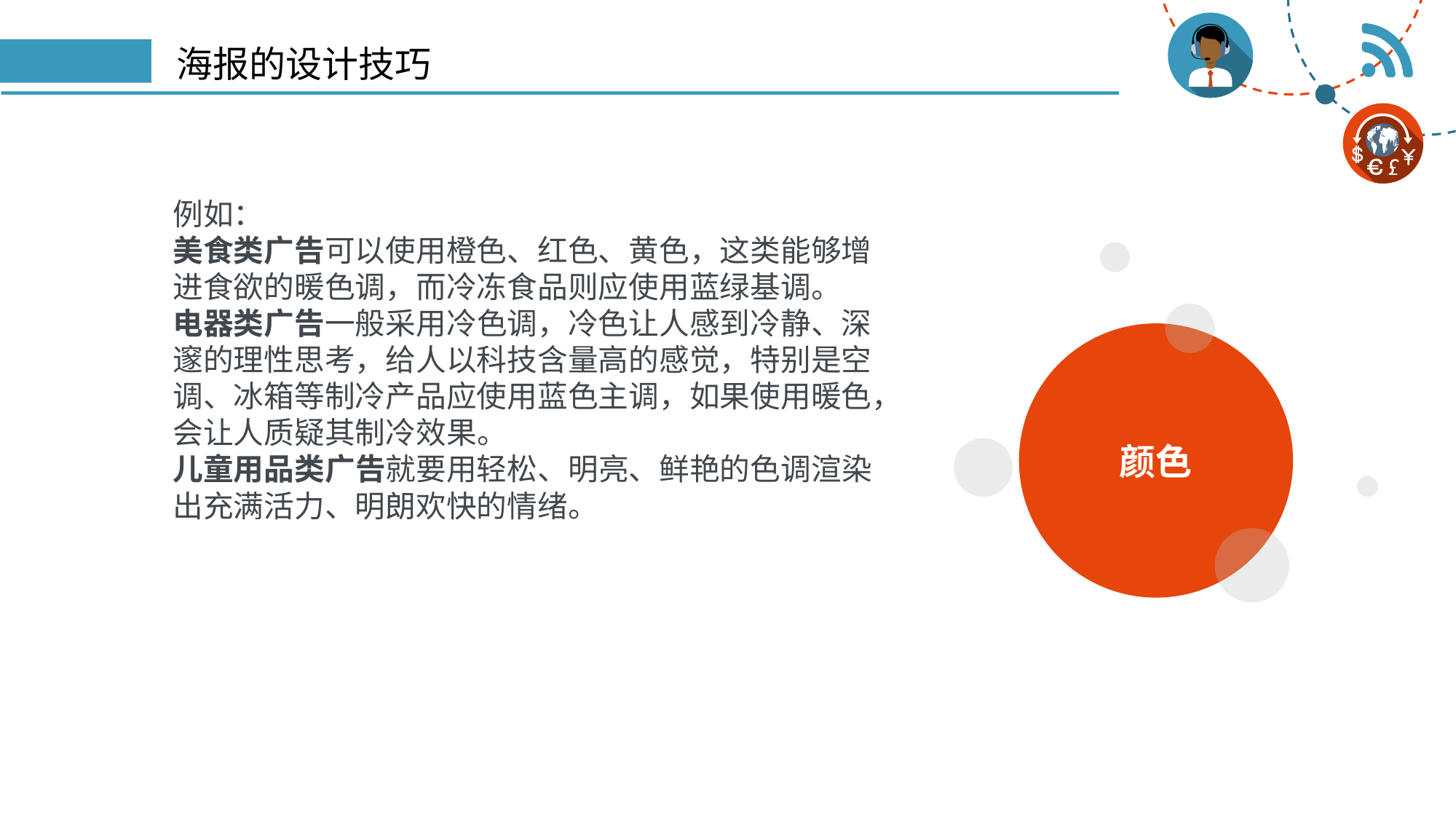

# 海报的设计技巧
例如：
美食类广告可以使用橙色、红色、黄色，这类能够增进食欲的暖色调，而冷冻食品则应使用蓝绿基调。
电器类广告一般采用冷色调，冷色让人感到冷静、深邃的理性思考，给人以科技含量高的感觉，特别是空调、冰箱等制冷产品应使用蓝色主调，如果使用暖色，会让人质疑其制冷效果。
儿童用品类广告就要用轻松、明亮、鲜艳的色调渲染出充满活力、明朗欢快的情绪。

颜色